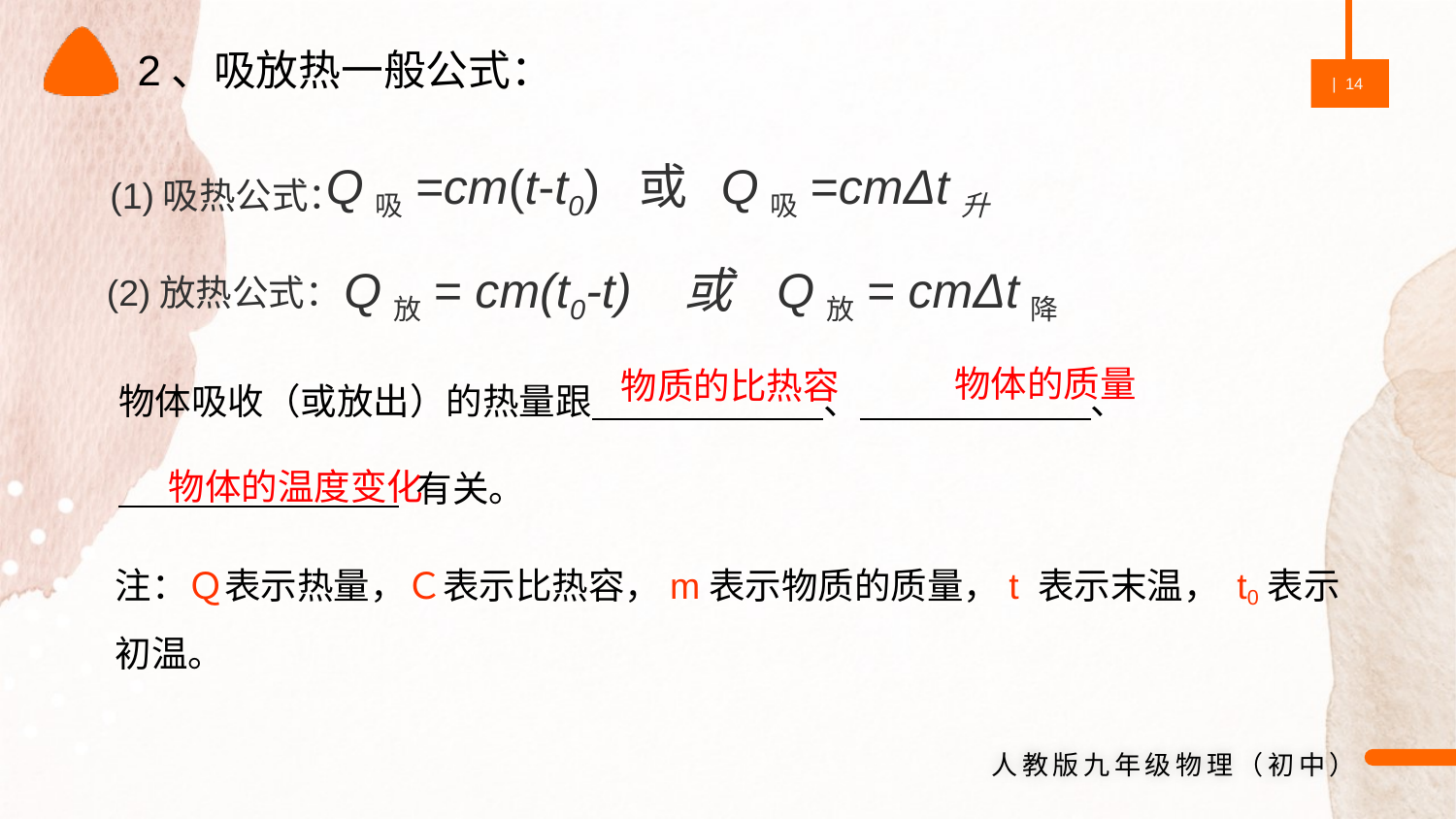

2、吸放热一般公式：
(1)吸热公式：
Q吸=cm(t-t0)  或  Q吸=cmΔt升
(2)放热公式：
Q放= cm(t0-t)   或   Q放= cmΔt降
物体吸收（或放出）的热量跟                            、                            、

                                   有关。
物体的质量
物质的比热容
物体的温度变化
注：Ｑ表示热量，Ｃ表示比热容，m表示物质的质量，t 表示末温， t0表示初温。